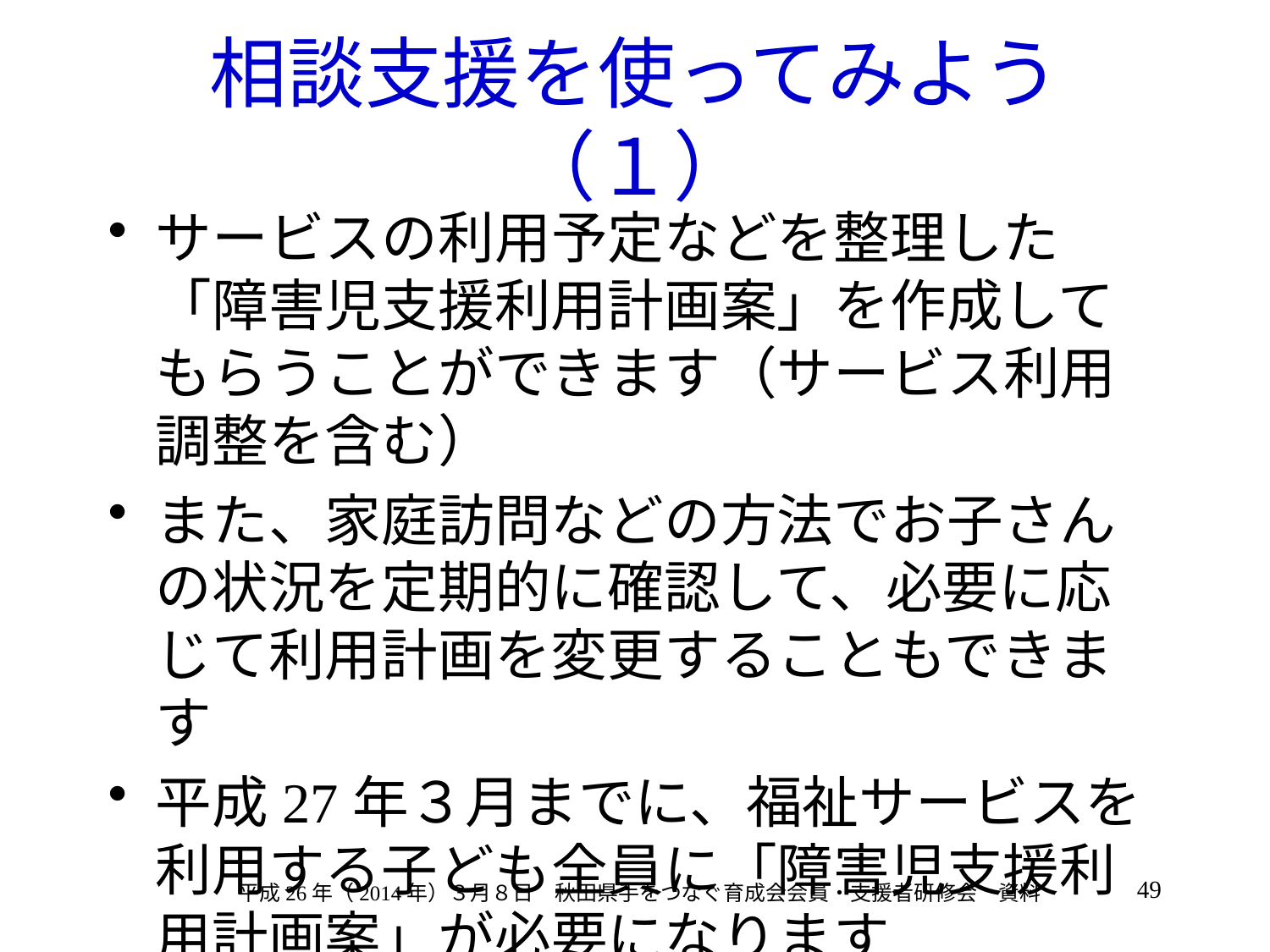

# 相談支援を使ってみよう（１）
サービスの利用予定などを整理した「障害児支援利用計画案」を作成してもらうことができます（サービス利用調整を含む）
また、家庭訪問などの方法でお子さんの状況を定期的に確認して、必要に応じて利用計画を変更することもできます
平成27年３月までに、福祉サービスを利用する子ども全員に「障害児支援利用計画案」が必要になります
49